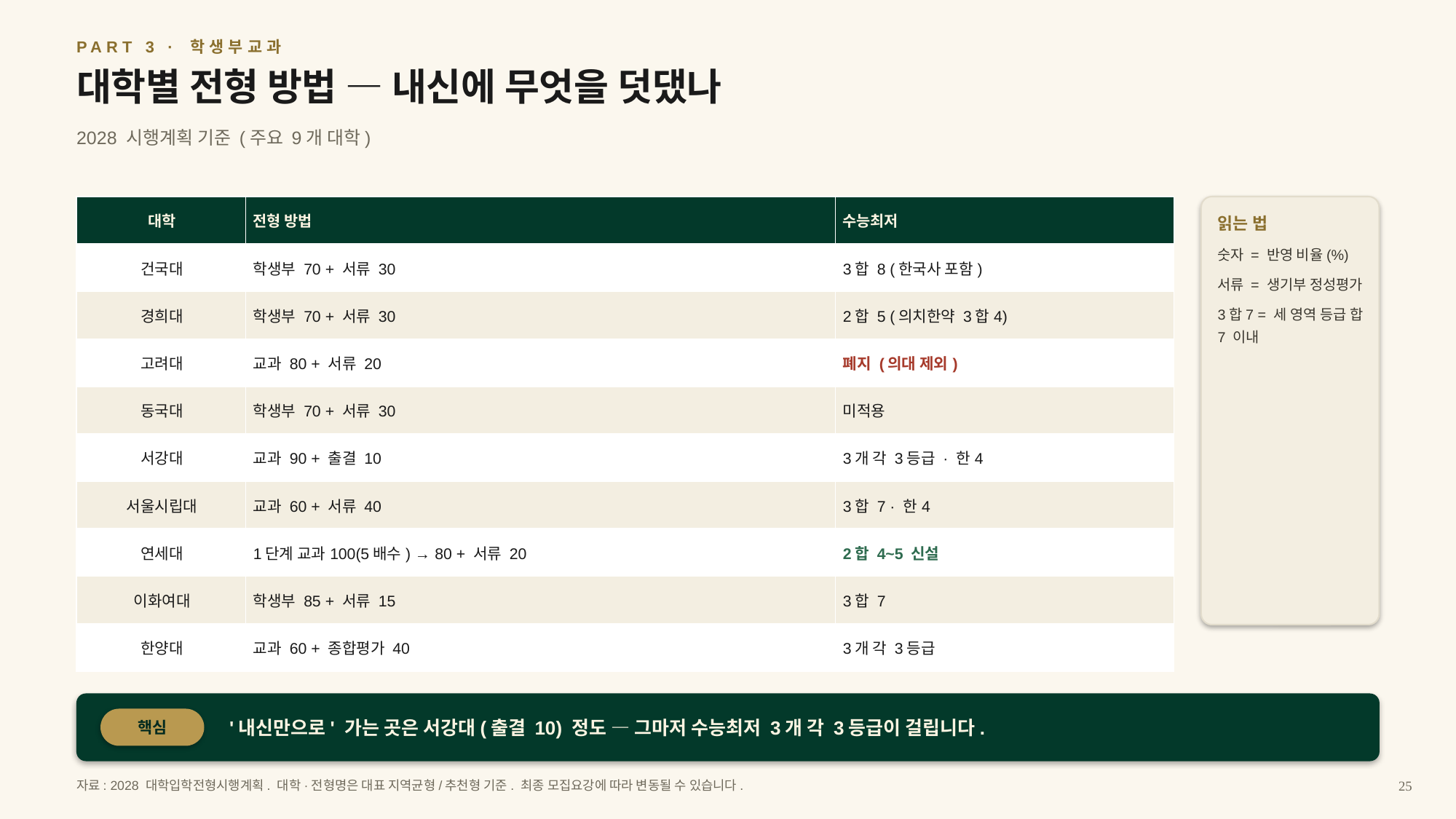

PART 3 · 학생부교과
대학별 전형 방법 — 내신에 무엇을 덧댔나
2028 시행계획 기준 (주요 9개 대학)
| 대학 | 전형 방법 | 수능최저 |
| --- | --- | --- |
| 건국대 | 학생부 70 + 서류 30 | 3합 8 (한국사 포함) |
| 경희대 | 학생부 70 + 서류 30 | 2합 5 (의치한약 3합4) |
| 고려대 | 교과 80 + 서류 20 | 폐지 (의대 제외) |
| 동국대 | 학생부 70 + 서류 30 | 미적용 |
| 서강대 | 교과 90 + 출결 10 | 3개 각 3등급 · 한4 |
| 서울시립대 | 교과 60 + 서류 40 | 3합 7 · 한4 |
| 연세대 | 1단계 교과100(5배수) → 80 + 서류 20 | 2합 4~5 신설 |
| 이화여대 | 학생부 85 + 서류 15 | 3합 7 |
| 한양대 | 교과 60 + 종합평가 40 | 3개 각 3등급 |

읽는 법
숫자 = 반영 비율(%)
서류 = 생기부 정성평가
3합7 = 세 영역 등급 합 7 이내

'내신만으로' 가는 곳은 서강대(출결 10) 정도 — 그마저 수능최저 3개 각 3등급이 걸립니다.
핵심
자료: 2028 대학입학전형시행계획. 대학·전형명은 대표 지역균형/추천형 기준. 최종 모집요강에 따라 변동될 수 있습니다.
25